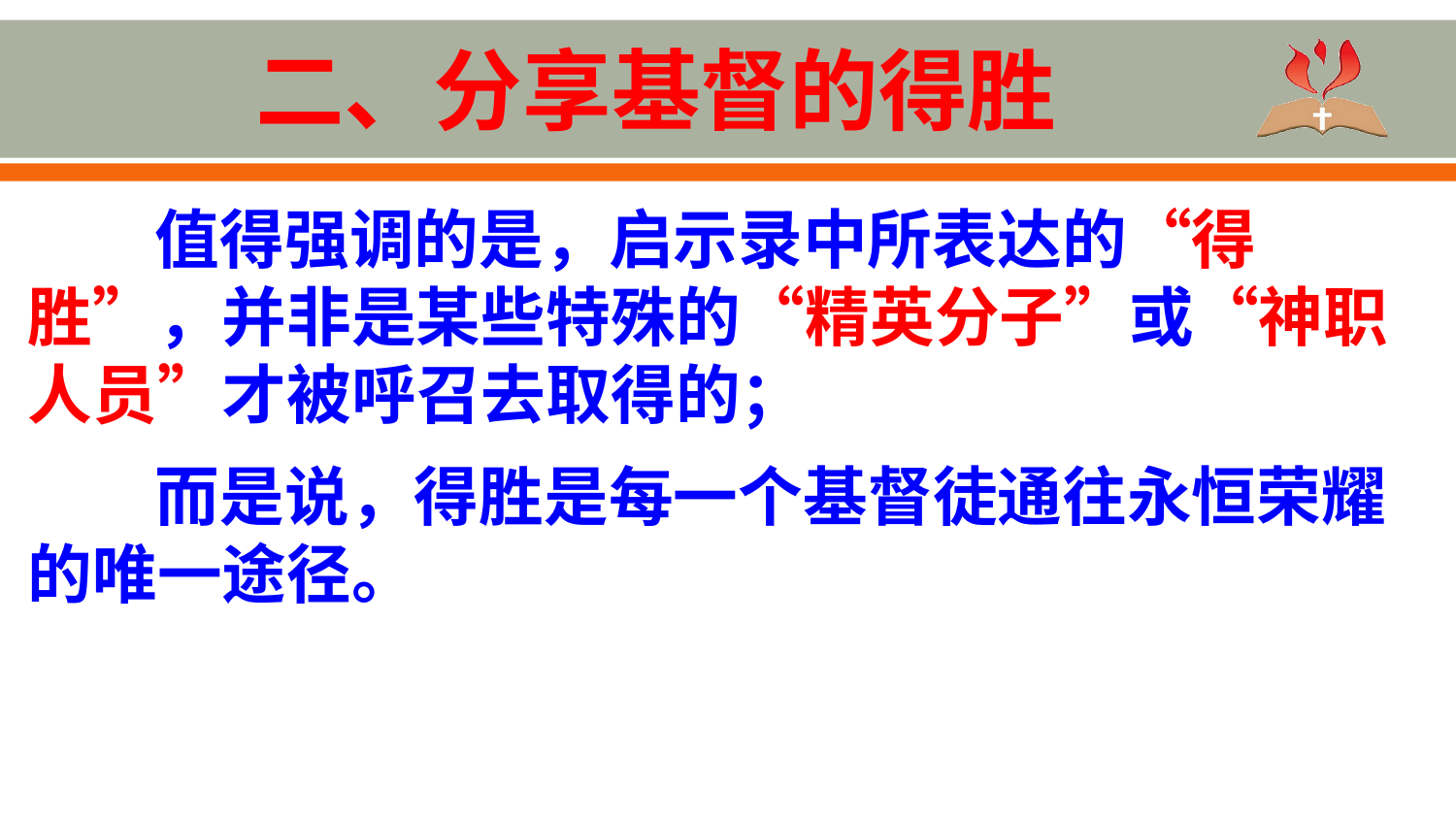

# 二、分享基督的得胜
值得强调的是，启示录中所表达的“得胜”，并非是某些特殊的“精英分子”或“神职人员”才被呼召去取得的；
而是说，得胜是每一个基督徒通往永恒荣耀的唯一途径。

20